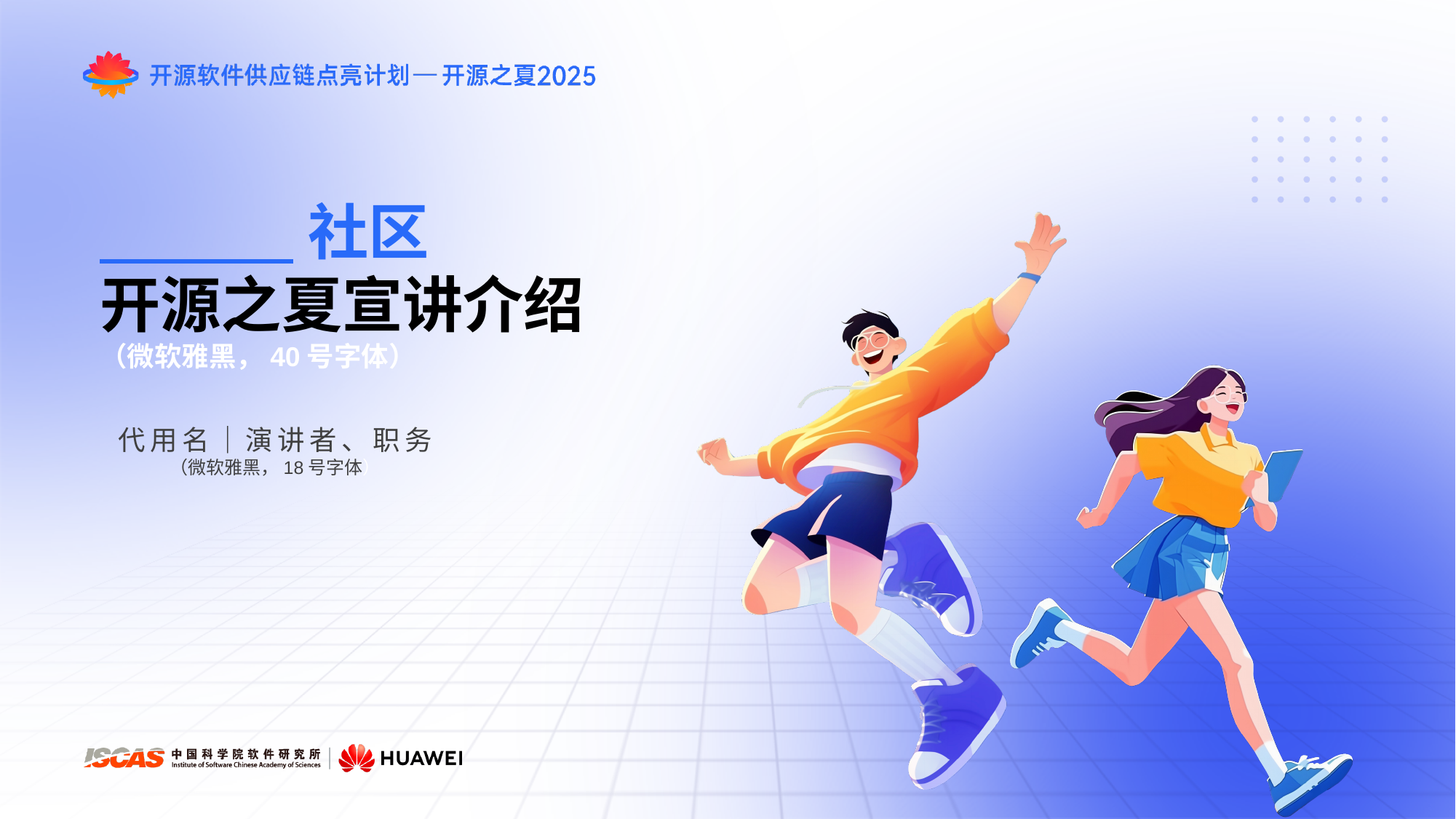

社区
开源之夏宣讲介绍
（微软雅黑，40号字体）
代用名｜演讲者、职务
（微软雅黑，18号字体）